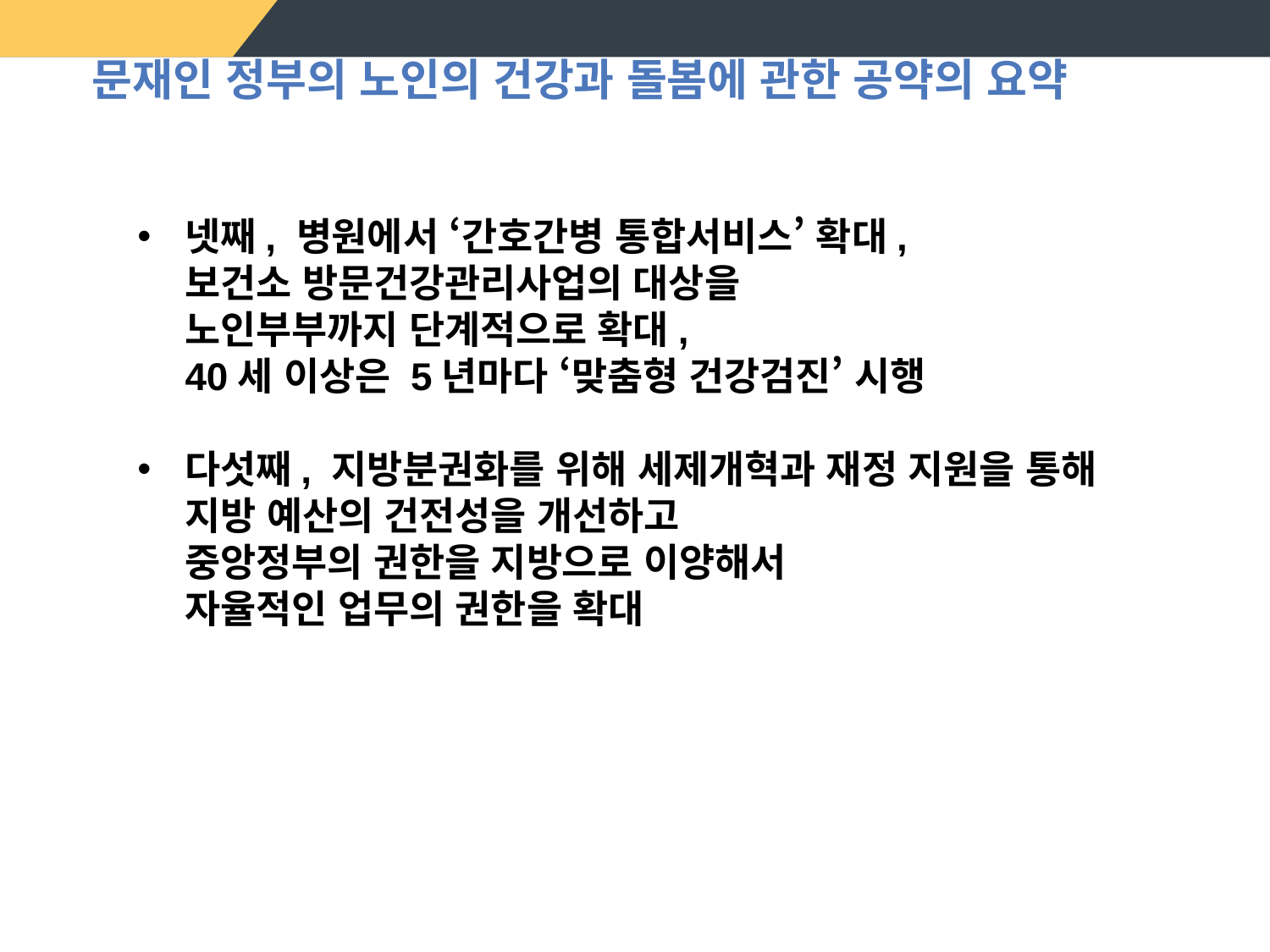

문재인 정부의 노인의 건강과 돌봄에 관한 공약의 요약
넷째, 병원에서 ‘간호간병 통합서비스’ 확대,
보건소 방문건강관리사업의 대상을
노인부부까지 단계적으로 확대,
40세 이상은 5년마다 ‘맞춤형 건강검진’ 시행

다섯째, 지방분권화를 위해 세제개혁과 재정 지원을 통해 지방 예산의 건전성을 개선하고
중앙정부의 권한을 지방으로 이양해서
자율적인 업무의 권한을 확대